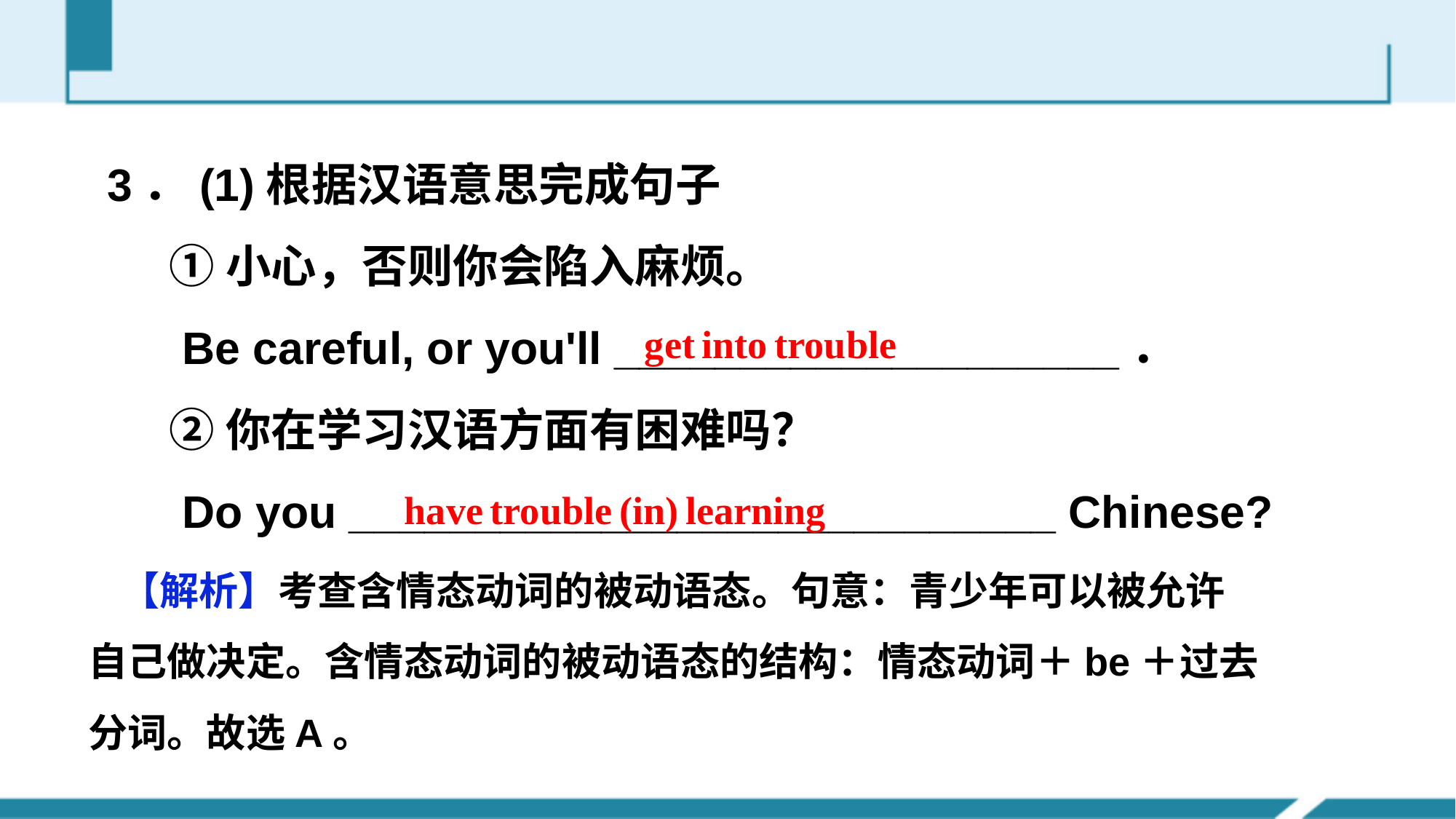

#
3．(1)根据汉语意思完成句子
      ①小心，否则你会陷入麻烦。
      Be careful, or you'll ____________________．
      ②你在学习汉语方面有困难吗？
      Do you ____________________________ Chinese?
get into trouble
have trouble (in) learning
【解析】考查含情态动词的被动语态。句意：青少年可以被允许自己做决定。含情态动词的被动语态的结构：情态动词＋be＋过去分词。故选A。